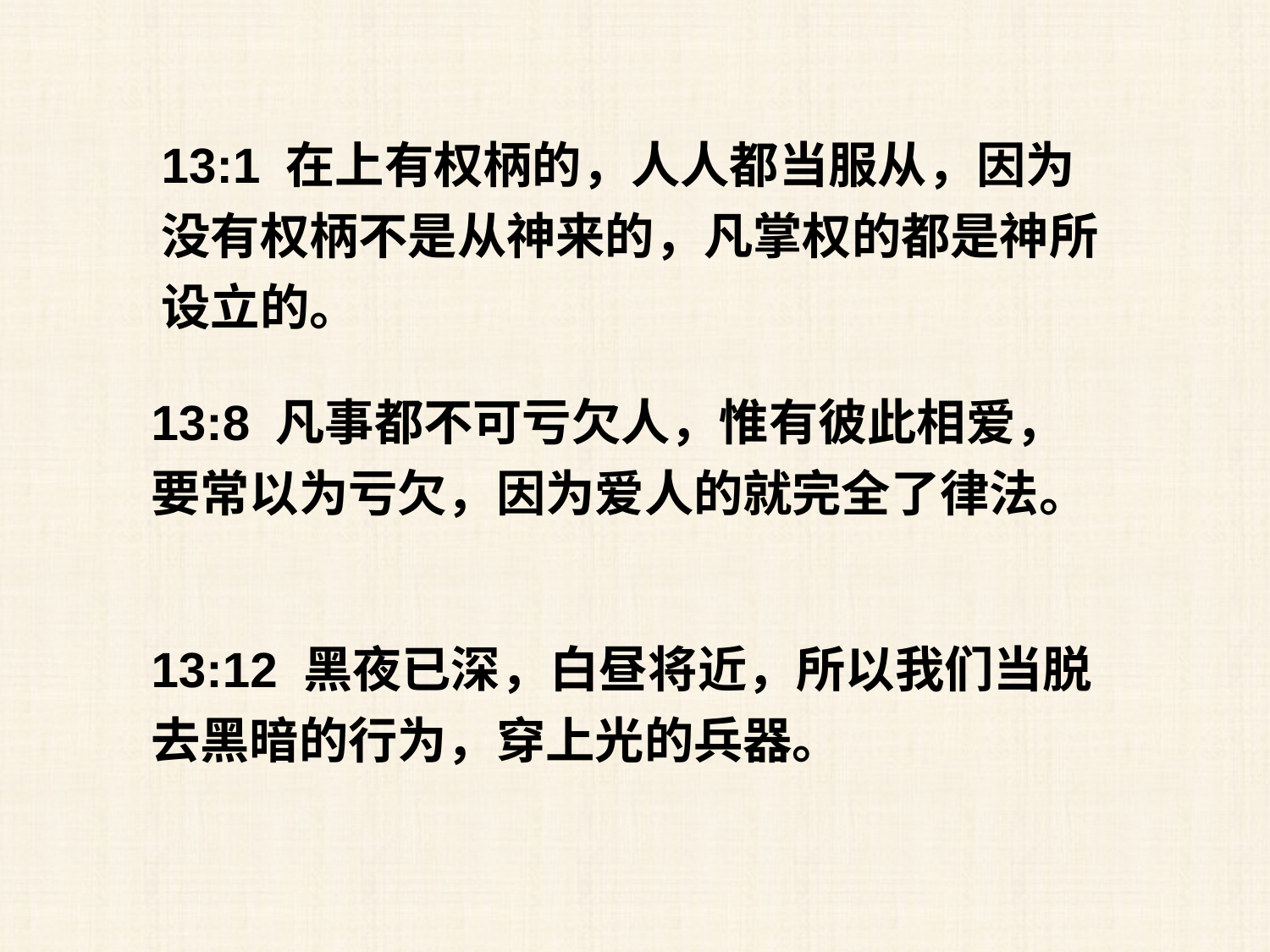

13:1 在上有权柄的，人人都当服从，因为没有权柄不是从神来的，凡掌权的都是神所设立的。
13:8 凡事都不可亏欠人，惟有彼此相爱，要常以为亏欠，因为爱人的就完全了律法。
13:12 黑夜已深，白昼将近，所以我们当脱去黑暗的行为，穿上光的兵器。